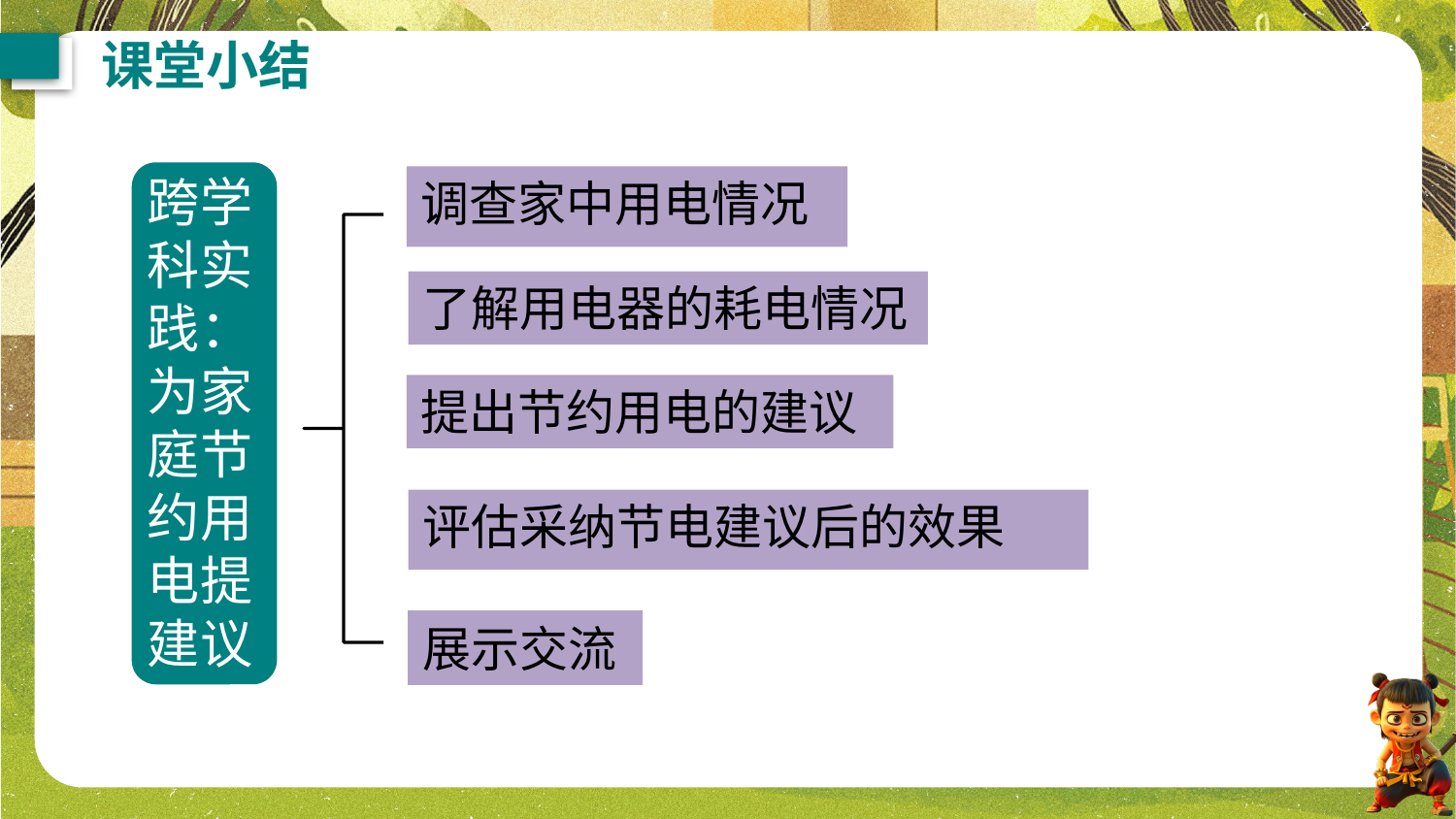

课堂小结

跨学科实践：为家庭节约用电提建议
调查家中用电情况

了解用电器的耗电情况
提出节约用电的建议
评估采纳节电建议后的效果
展示交流